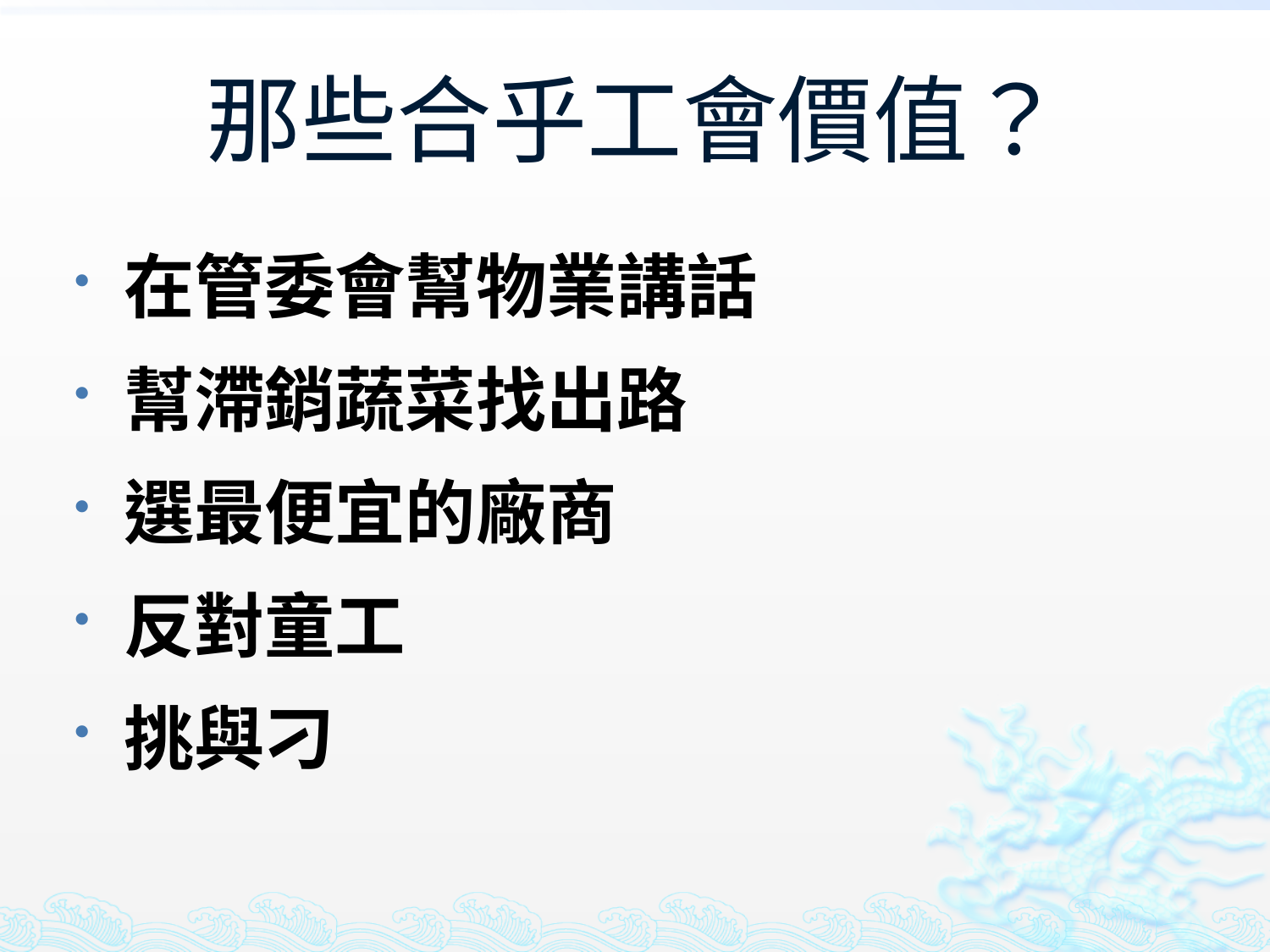

# 那些合乎工會價值？
在管委會幫物業講話
幫滯銷蔬菜找出路
選最便宜的廠商
反對童工
挑與刁